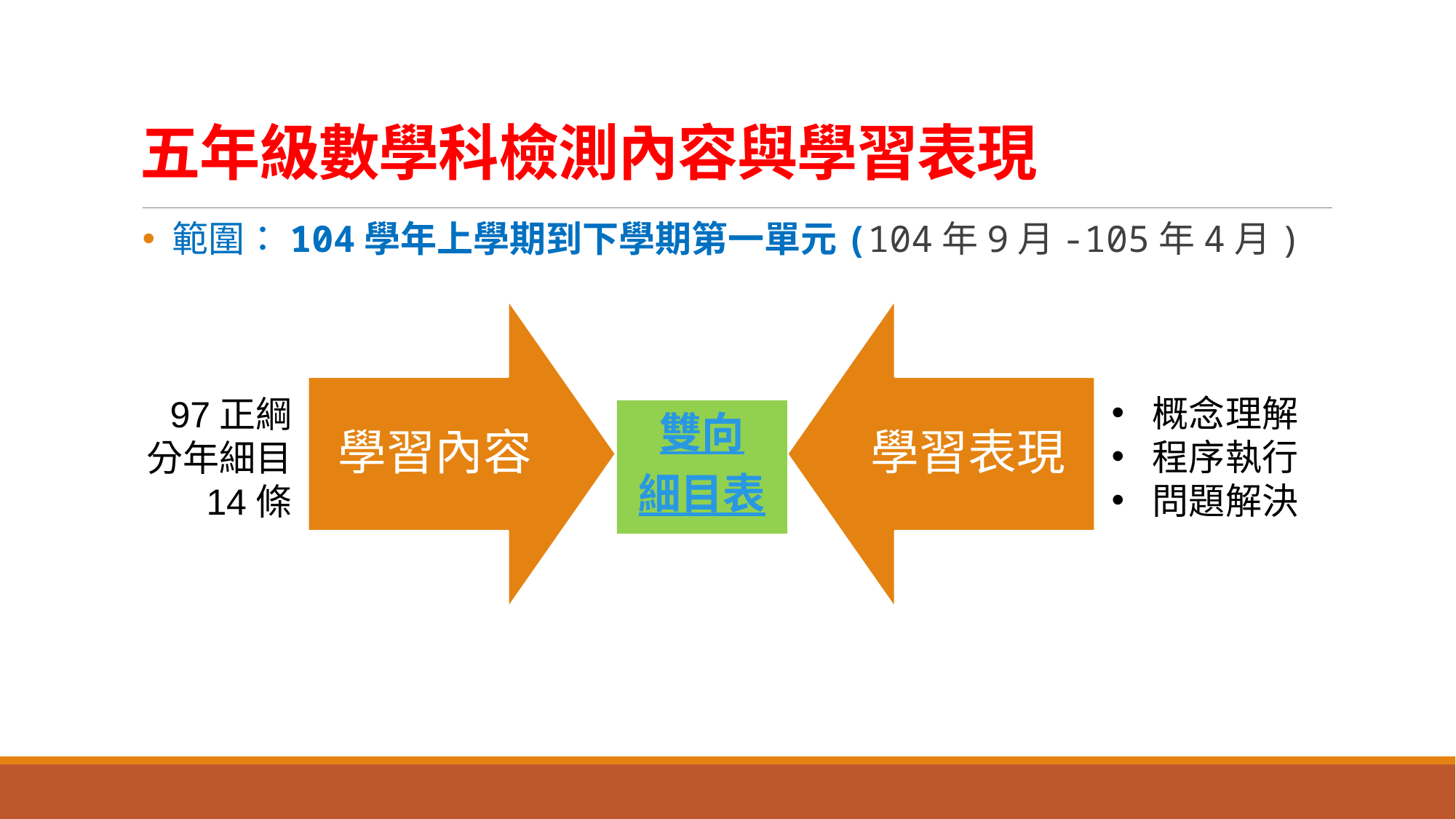

# 五年級數學科檢測內容與學習表現
 範圍：104學年上學期到下學期第一單元(104年9月-105年4月)

學習內容
學習表現
概念理解
程序執行
問題解決

97正綱
分年細目
14條

雙向
細目表